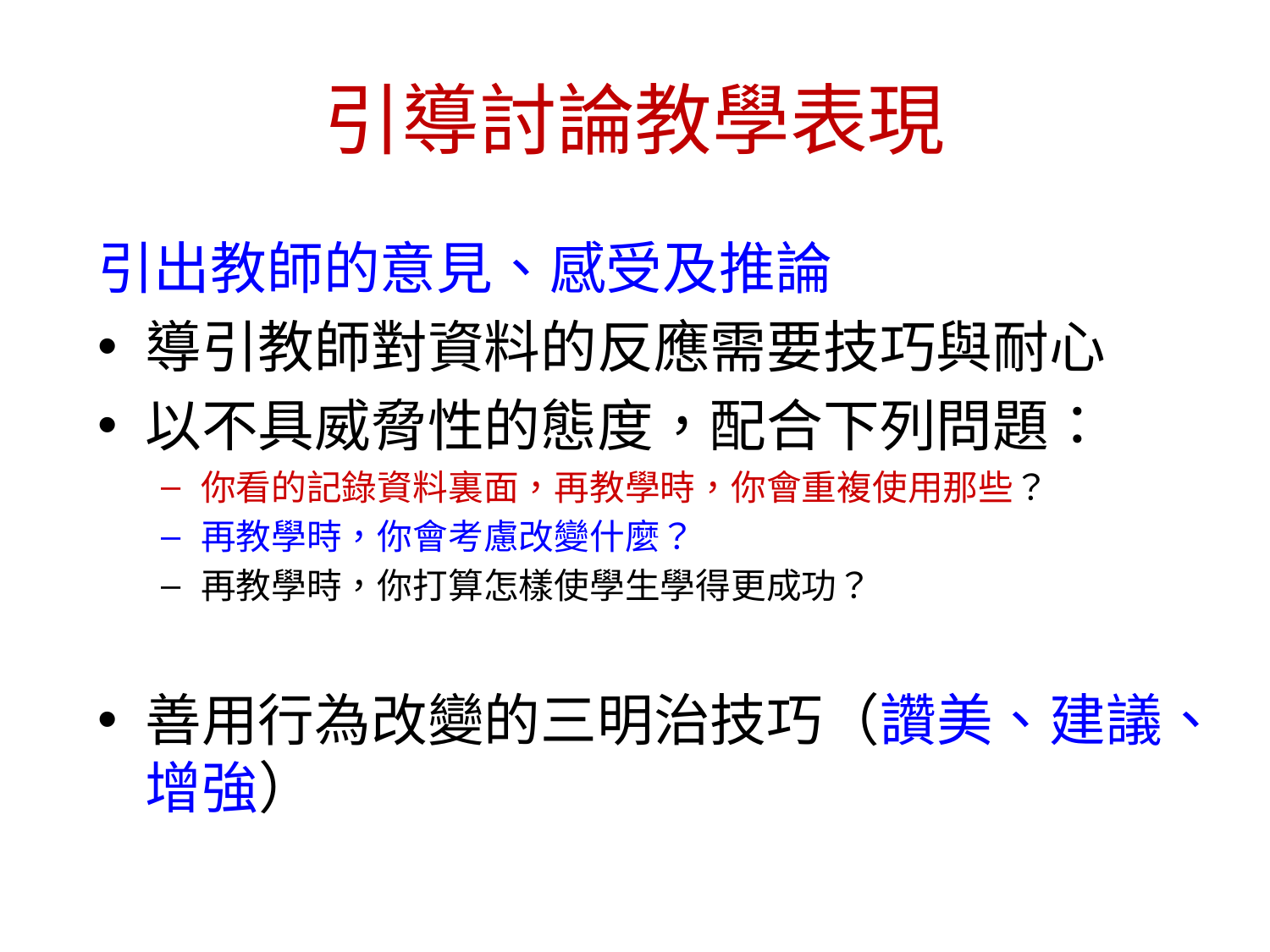

引導討論教學表現
引出教師的意見、感受及推論
導引教師對資料的反應需要技巧與耐心
以不具威脅性的態度，配合下列問題：
你看的記錄資料裏面，再教學時，你會重複使用那些？
再教學時，你會考慮改變什麼？
再教學時，你打算怎樣使學生學得更成功？

善用行為改變的三明治技巧（讚美、建議、增強）